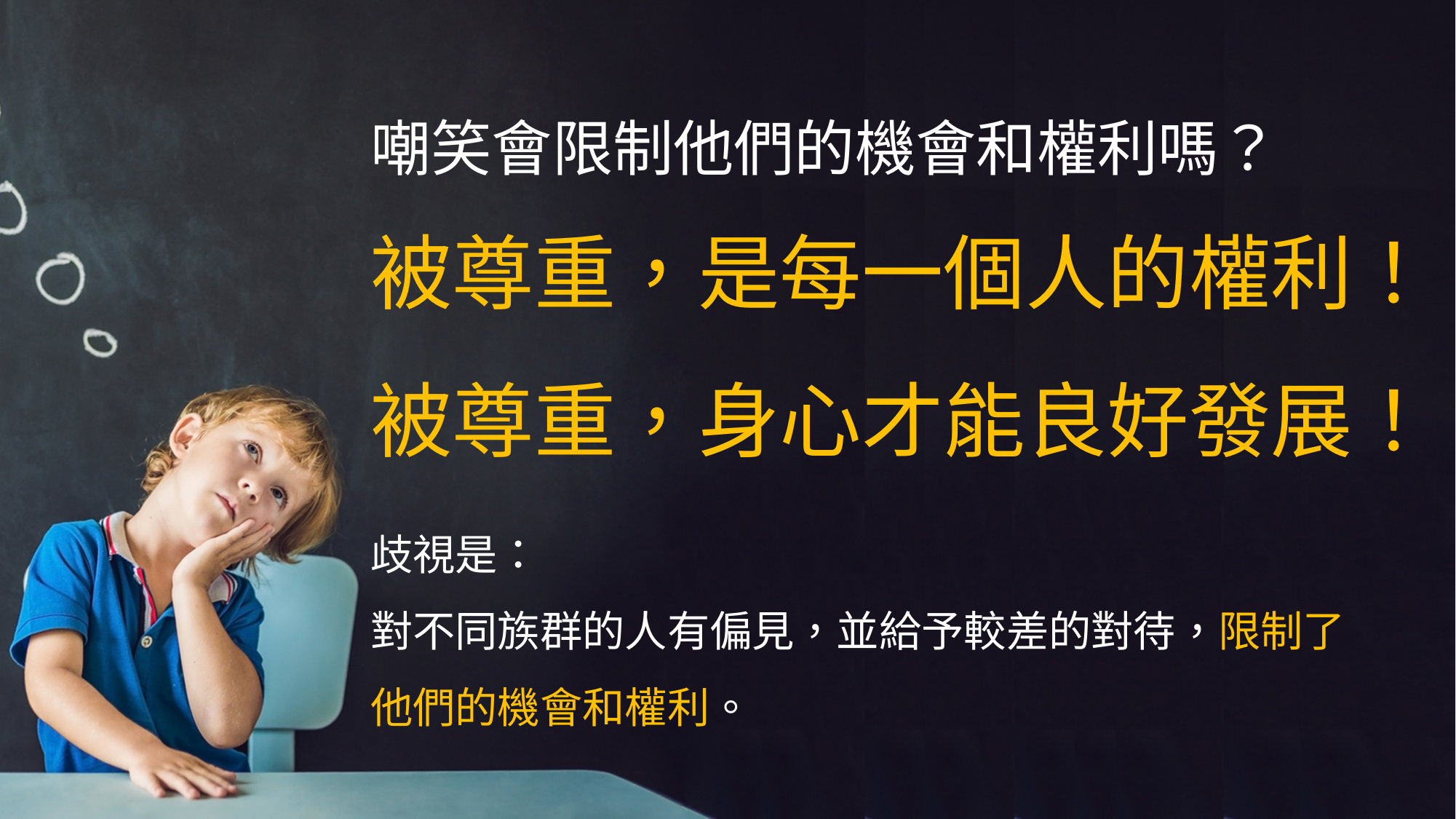

嘲笑會限制他們的機會和權利嗎？
被尊重，是每一個人的權利！
被尊重，身心才能良好發展！
歧視是：
對不同族群的人有偏見，並給予較差的對待，限制了他們的機會和權利。